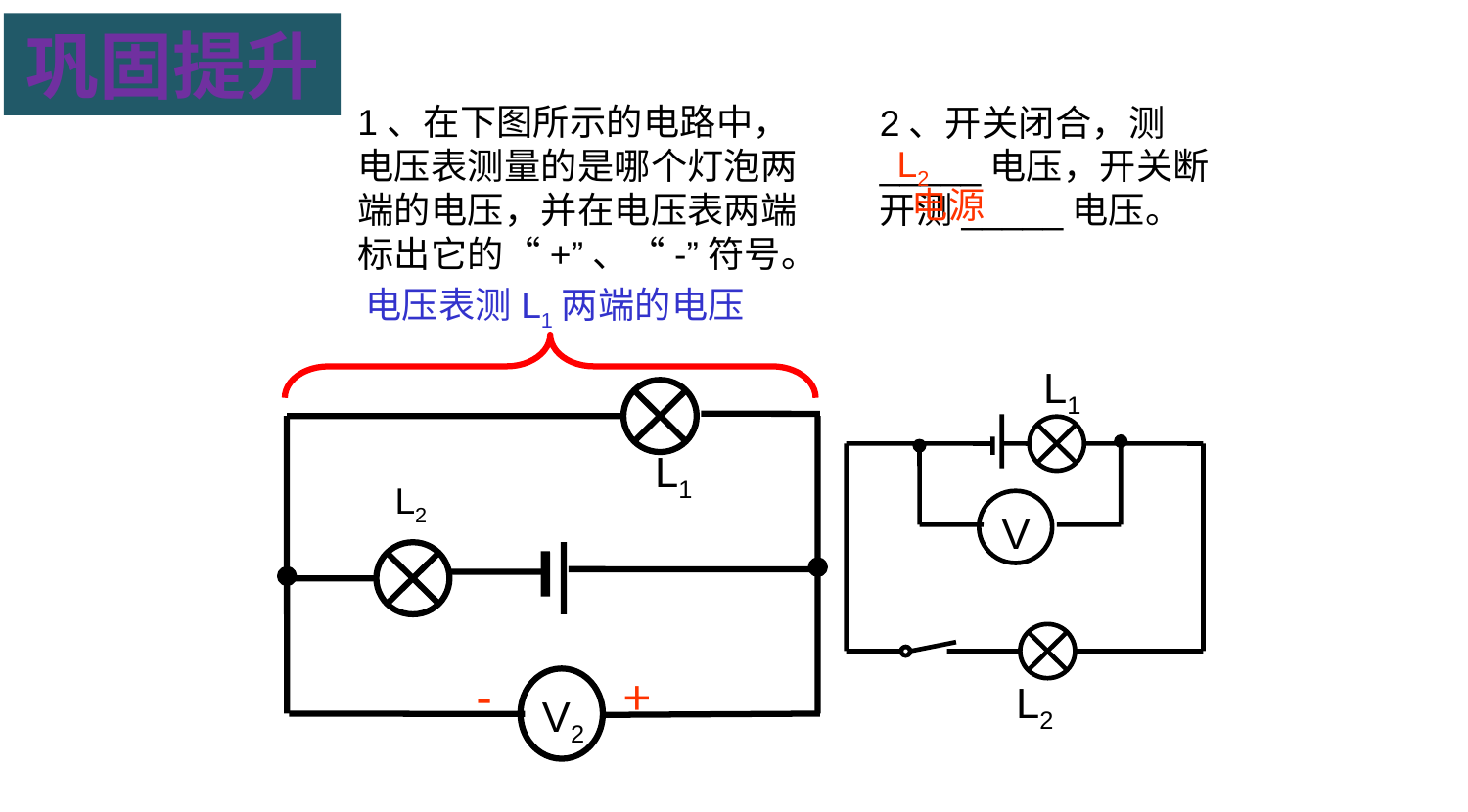

巩固提升
2、开关闭合，测_____电压，开关断开测_____电压。
1、在下图所示的电路中，电压表测量的是哪个灯泡两端的电压，并在电压表两端标出它的“+”、“-”符号。

L2
电源
电压表测L1两端的电压
L1

V

L2

L1
L2

-
+

V2